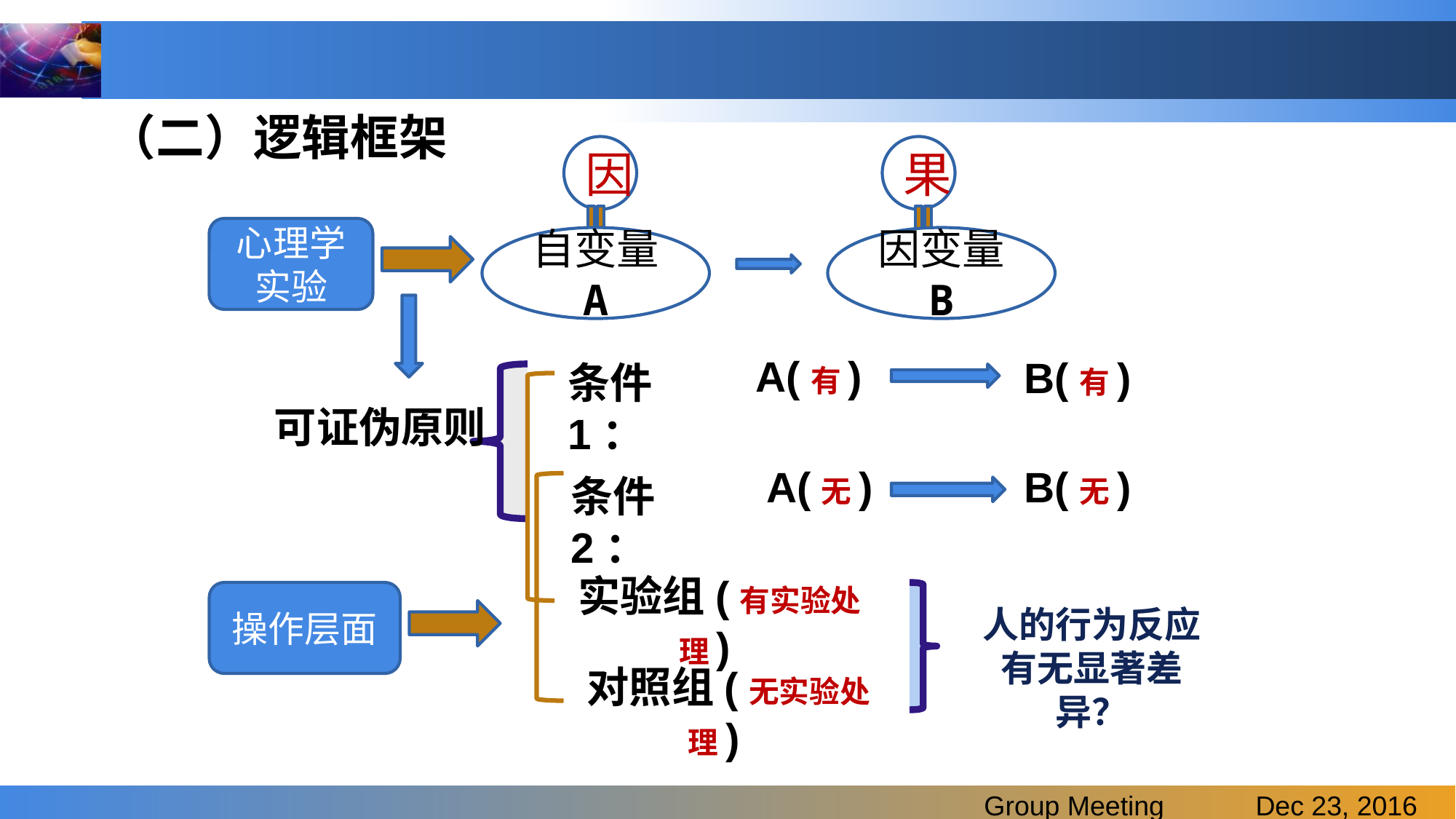

# （二）逻辑框架
因
果

心理学
实验
自变量
A
因变量
B

A(有)
B(有)
条件1：

可证伪原则
A(无)
B(无)
条件2：

  实验组(有实验处理)
操作层面

人的行为反应
有无显著差异？

  对照组(无实验处理)